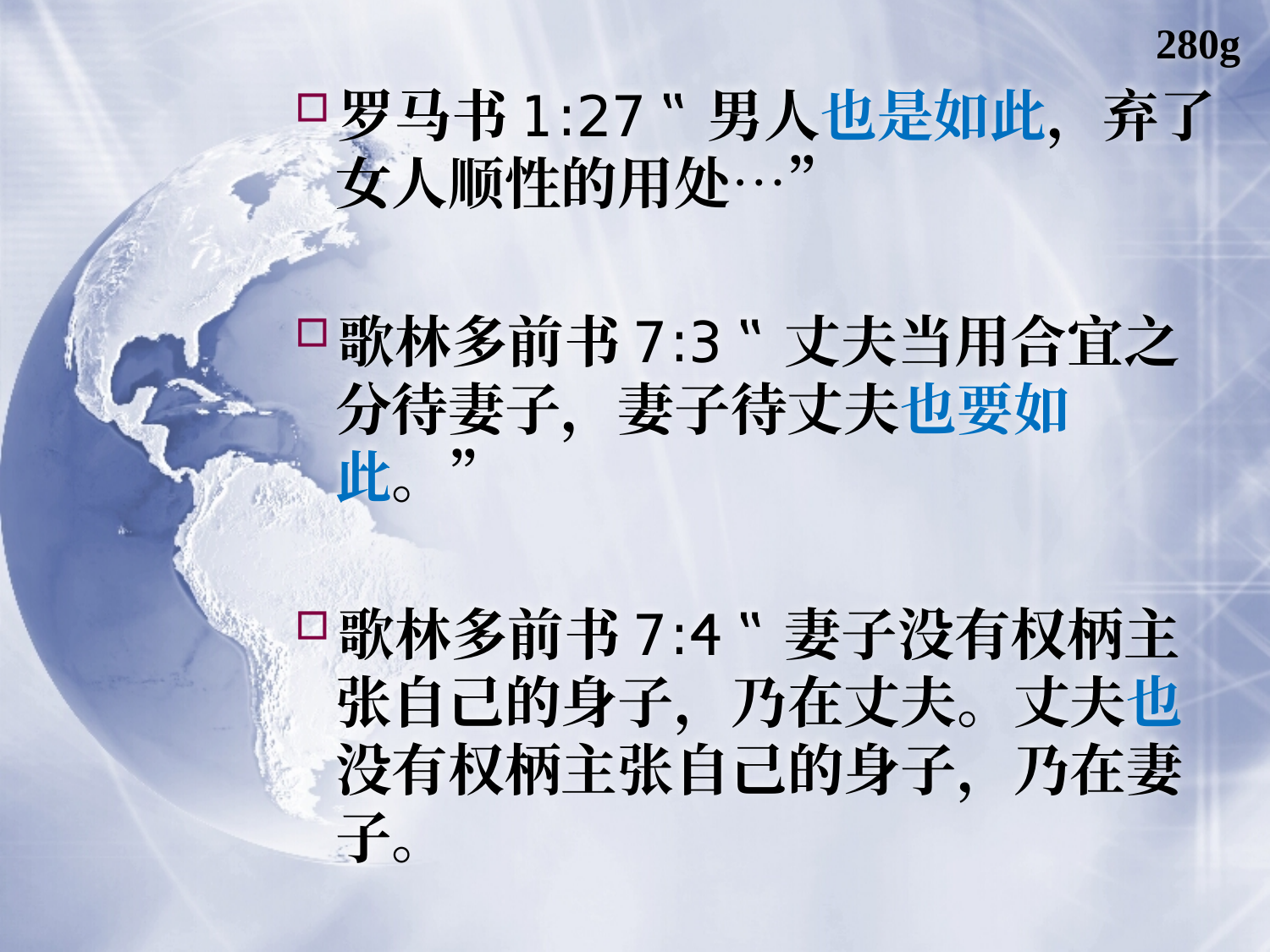

280g
罗马书1:27 “男人也是如此，弃了女人顺性的用处…”

歌林多前书7:3 “丈夫当用合宜之分待妻子，妻子待丈夫也要如此。”

歌林多前书7:4 “妻子没有权柄主张自己的身子，乃在丈夫。丈夫也没有权柄主张自己的身子，乃在妻子。